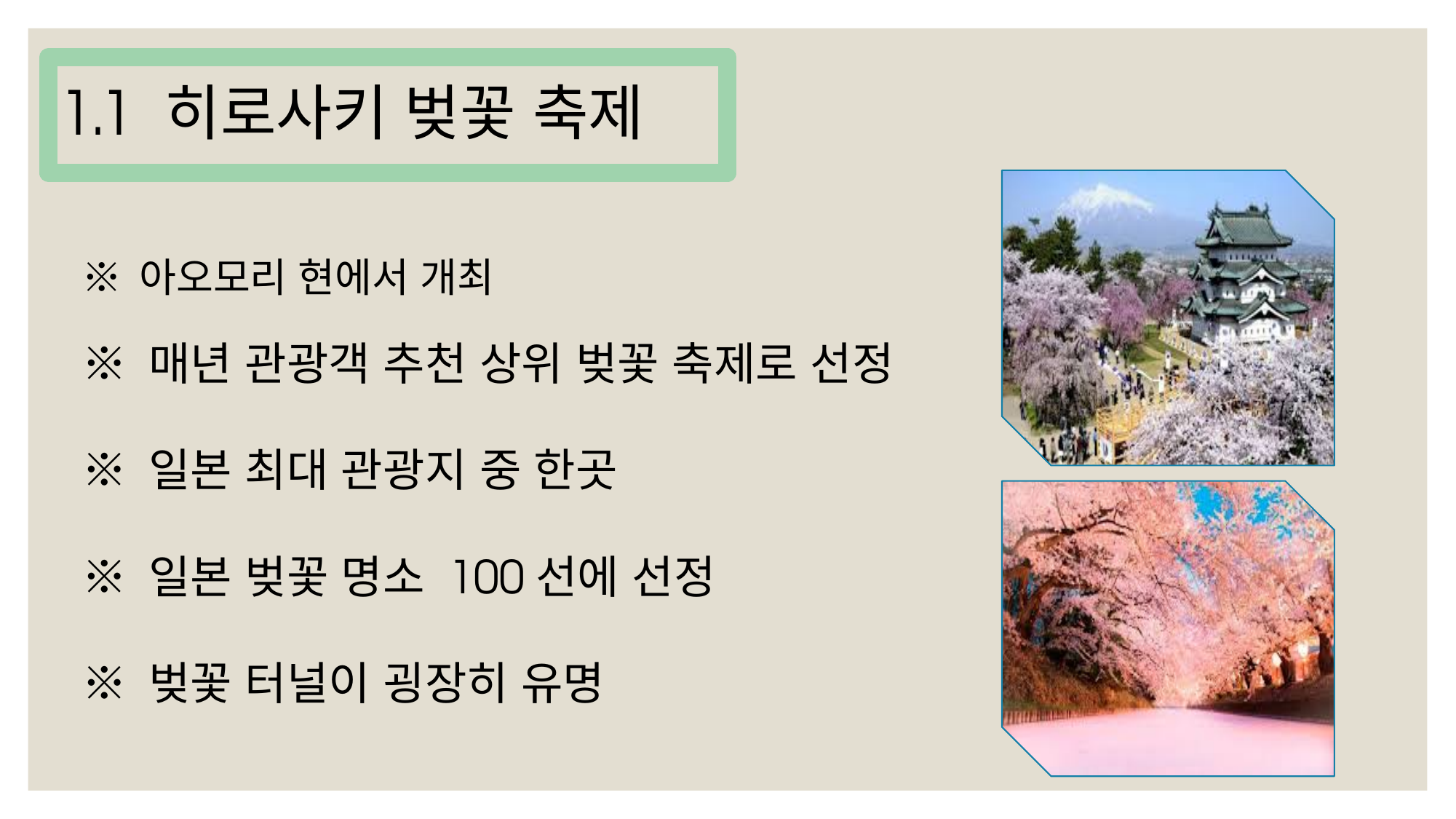

1.1 히로사키 벚꽃 축제

※ 아오모리 현에서 개최

※ 매년 관광객 추천 상위 벚꽃 축제로 선정
※ 일본 최대 관광지 중 한곳

※ 일본 벚꽃 명소 100선에 선정
※ 벚꽃 터널이 굉장히 유명